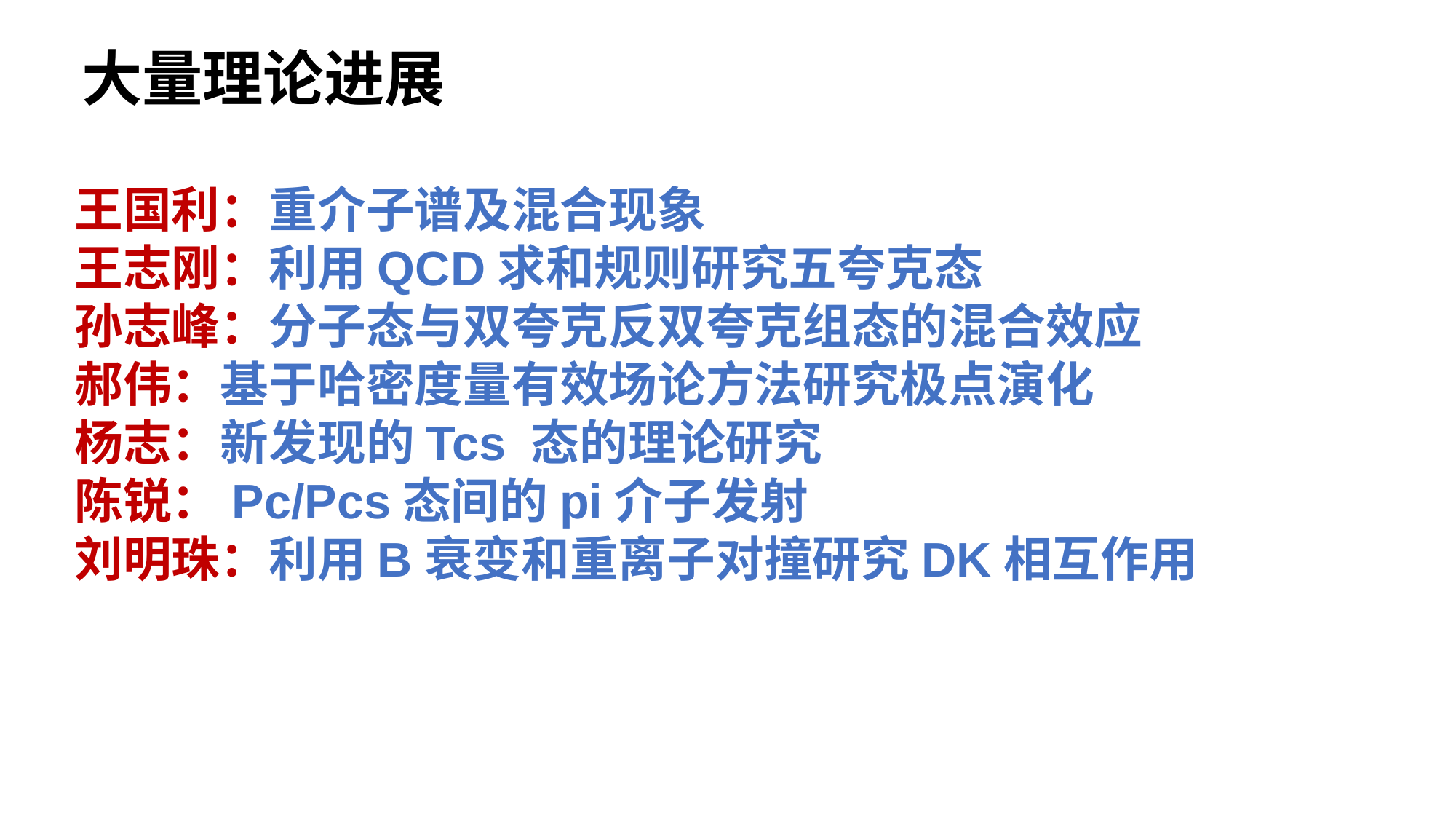

实验的决定性作用
大量理论进展
王国利：重介子谱及混合现象
王志刚：利用QCD求和规则研究五夸克态
孙志峰：分子态与双夸克反双夸克组态的混合效应
郝伟：基于哈密度量有效场论方法研究极点演化
杨志：新发现的Tcs 态的理论研究
陈锐：Pc/Pcs态间的pi介子发射
刘明珠：利用B衰变和重离子对撞研究DK相互作用